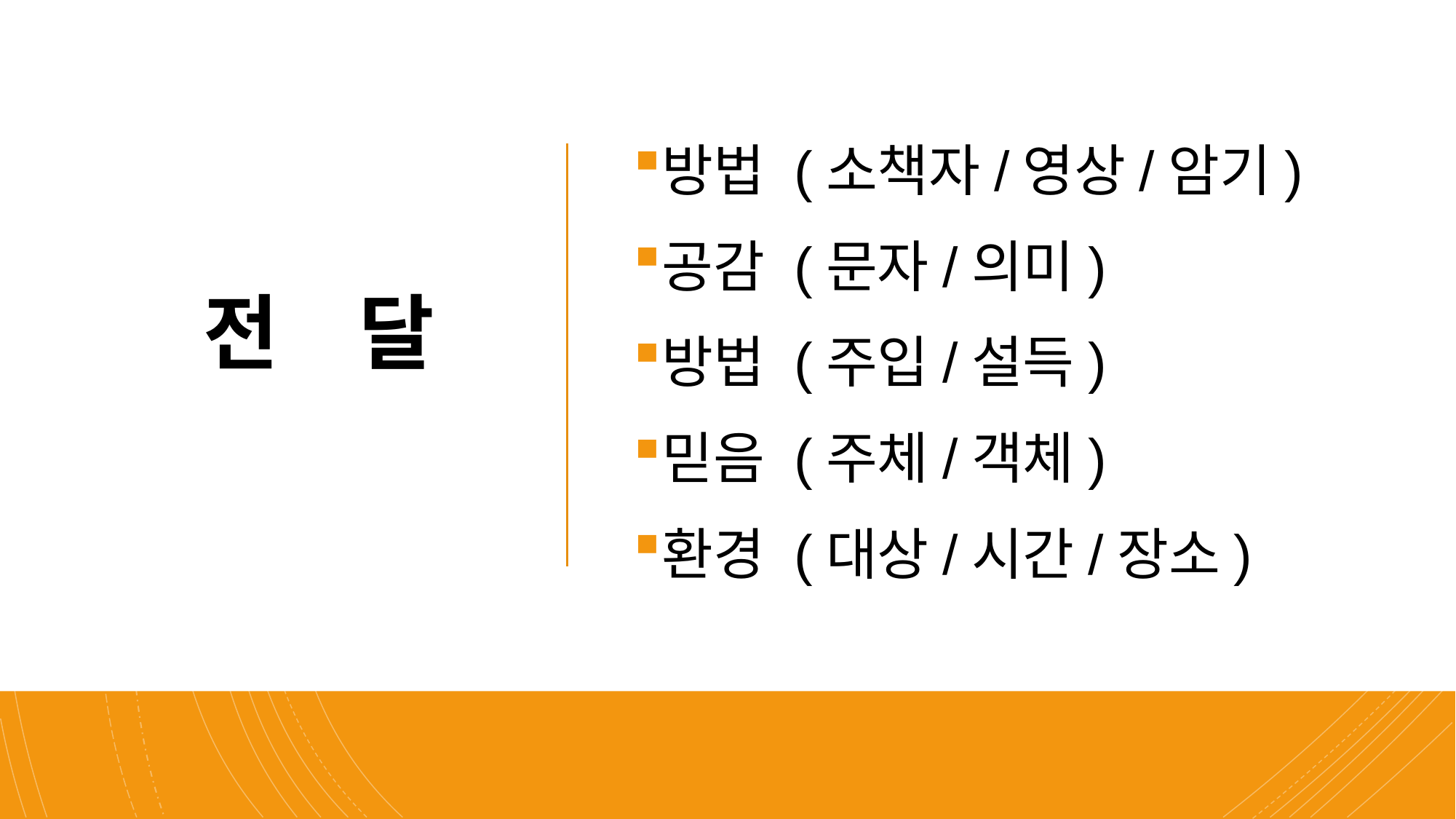

# 전    달
방법 (소책자/영상/암기)
공감 (문자/의미)
방법 (주입/설득)
믿음 (주체/객체)
환경 (대상/시간/장소)